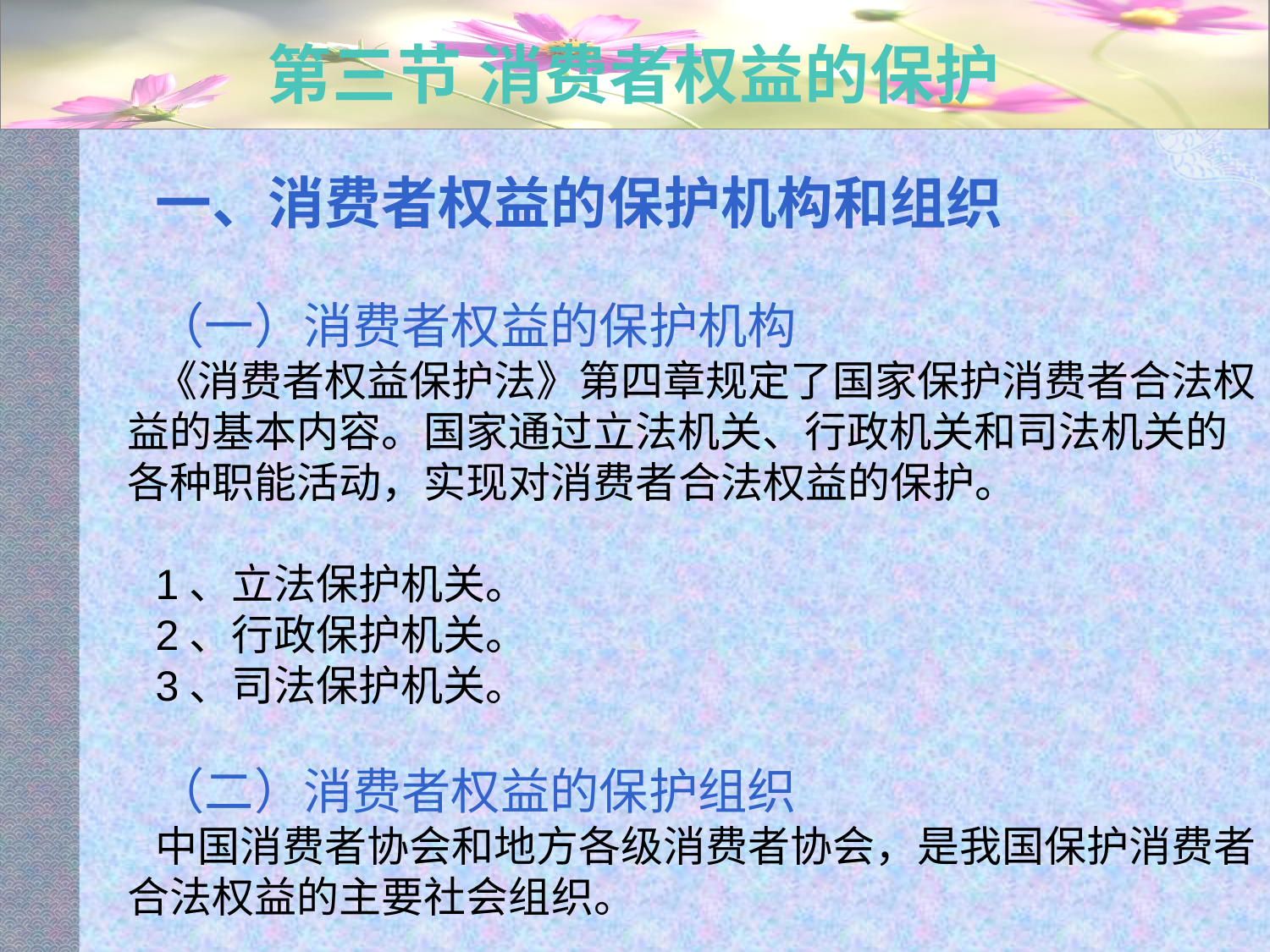

# 第三节 消费者权益的保护
一、消费者权益的保护机构和组织

（一）消费者权益的保护机构
《消费者权益保护法》第四章规定了国家保护消费者合法权益的基本内容。国家通过立法机关、行政机关和司法机关的各种职能活动，实现对消费者合法权益的保护。

1、立法保护机关。
2、行政保护机关。
3、司法保护机关。

（二）消费者权益的保护组织
中国消费者协会和地方各级消费者协会，是我国保护消费者合法权益的主要社会组织。